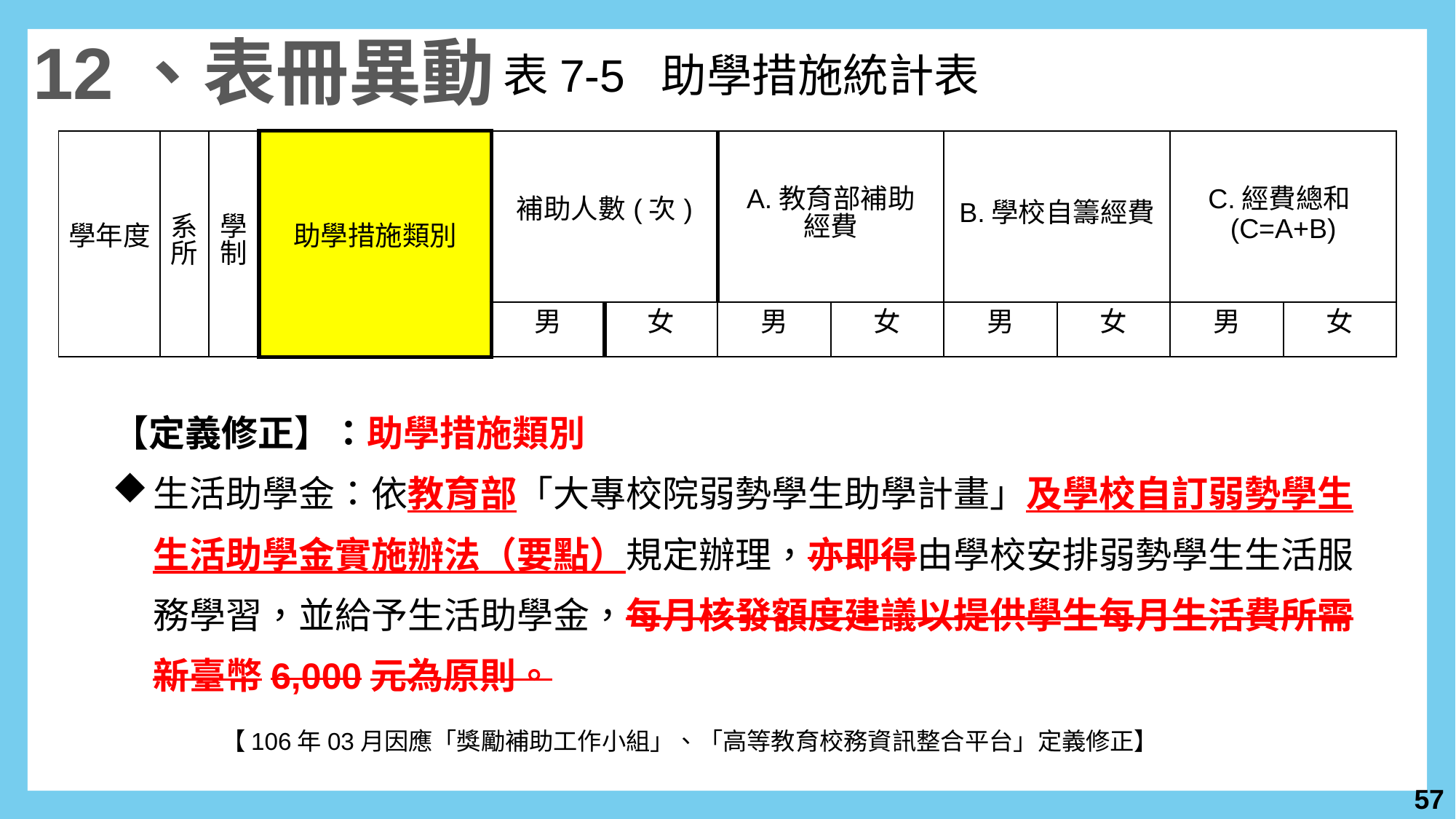

12、表冊異動
表7-5  助學措施統計表
| 學年度 | 系所 | 學制 | 助學措施類別 | 補助人數(次) |  | A.教育部補助 經費 |  | B.學校自籌經費 |  | C.經費總和(C=A+B) |  |
| --- | --- | --- | --- | --- | --- | --- | --- | --- | --- | --- | --- |
|  |  |  |  | 男 | 女 | 男 | 女 | 男 | 女 | 男 | 女 |
【定義修正】：助學措施類別
生活助學金：依教育部「大專校院弱勢學生助學計畫」及學校自訂弱勢學生生活助學金實施辦法（要點）規定辦理，亦即得由學校安排弱勢學生生活服務學習，並給予生活助學金，每月核發額度建議以提供學生每月生活費所需新臺幣6,000元為原則。
	【106年03月因應「獎勵補助工作小組」、「高等教育校務資訊整合平台」定義修正】
57